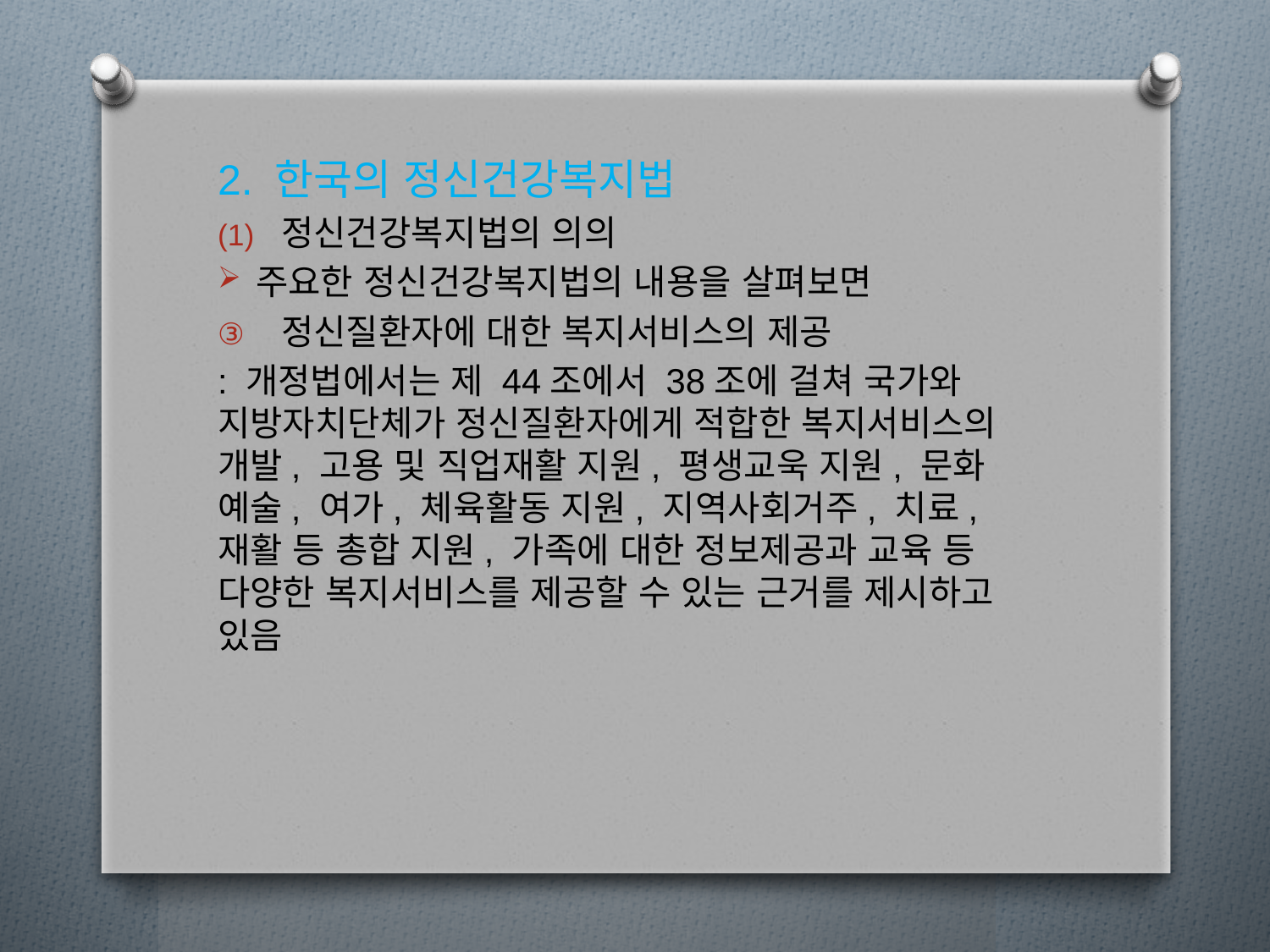

2. 한국의 정신건강복지법
정신건강복지법의 의의
주요한 정신건강복지법의 내용을 살펴보면
정신질환자에 대한 복지서비스의 제공
: 개정법에서는 제 44조에서 38조에 걸쳐 국가와 지방자치단체가 정신질환자에게 적합한 복지서비스의 개발, 고용 및 직업재활 지원, 평생교욱 지원, 문화 예술, 여가, 체육활동 지원, 지역사회거주, 치료, 재활 등 총합 지원, 가족에 대한 정보제공과 교육 등 다양한 복지서비스를 제공할 수 있는 근거를 제시하고 있음